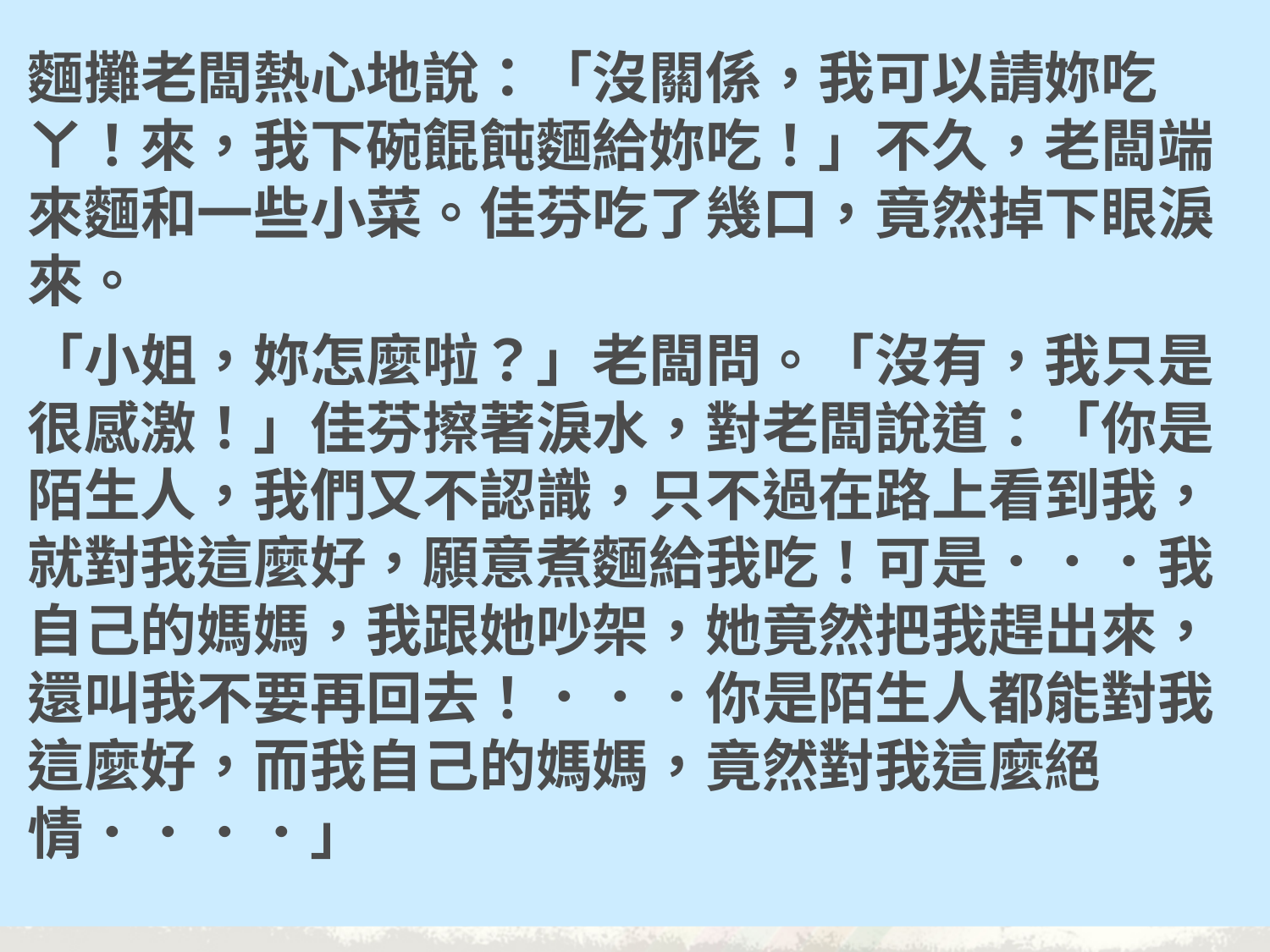

麵攤老闆熱心地說：「沒關係，我可以請妳吃ㄚ！來，我下碗餛飩麵給妳吃！」不久，老闆端來麵和一些小菜。佳芬吃了幾口，竟然掉下眼淚來。
「小姐，妳怎麼啦？」老闆問。「沒有，我只是很感激！」佳芬擦著淚水，對老闆說道：「你是陌生人，我們又不認識，只不過在路上看到我，就對我這麼好，願意煮麵給我吃！可是．．．我自己的媽媽，我跟她吵架，她竟然把我趕出來，還叫我不要再回去！．．．你是陌生人都能對我這麼好，而我自己的媽媽，竟然對我這麼絕情．．．．」